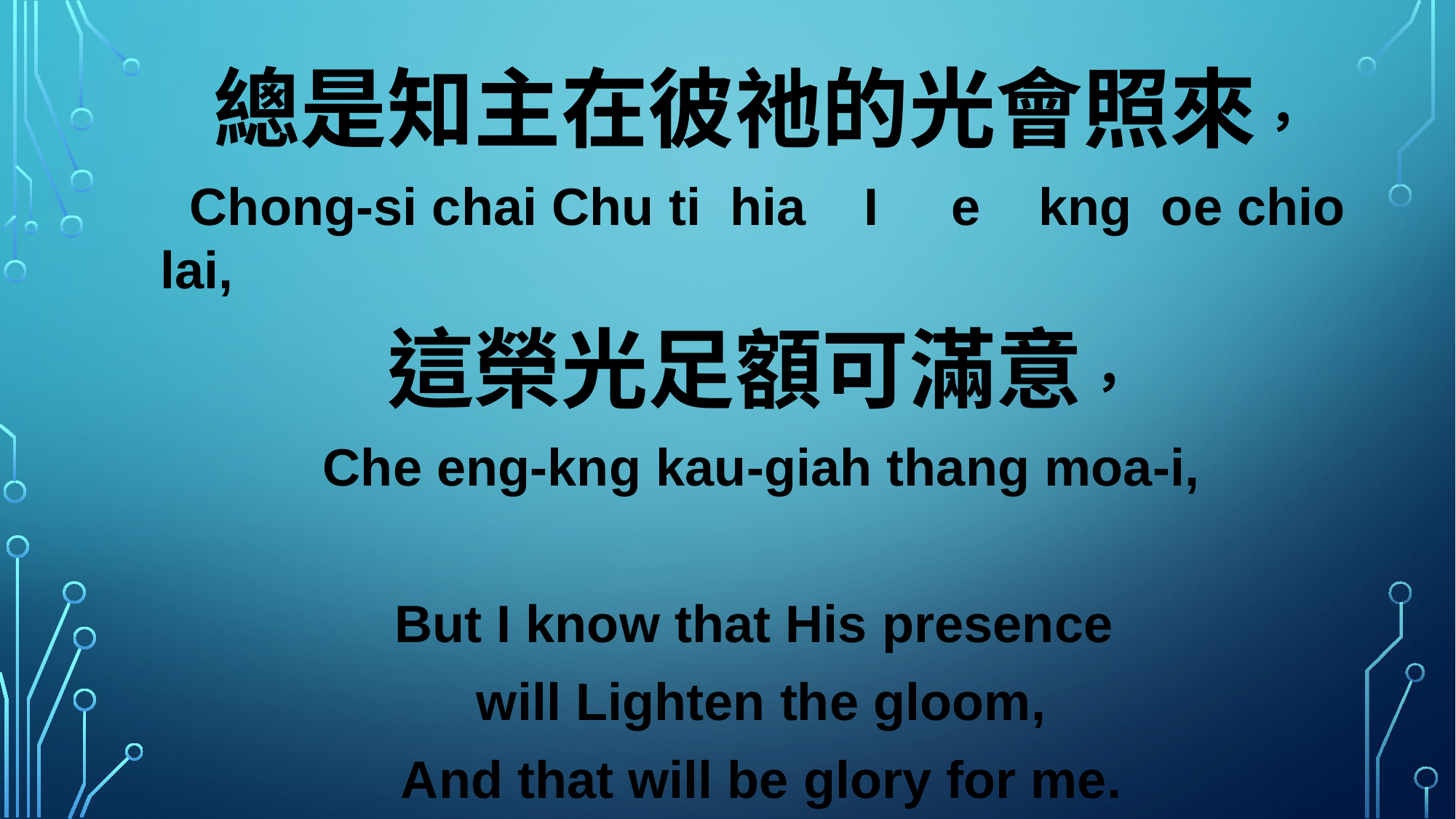

總是知主在彼祂的光會照來，
  Chong-si chai Chu ti  hia    I     e    kng  oe chio  lai,
這榮光足額可滿意，
Che eng-kng kau-giah thang moa-i,

But I know that His presence
will Lighten the gloom,
And that will be glory for me.